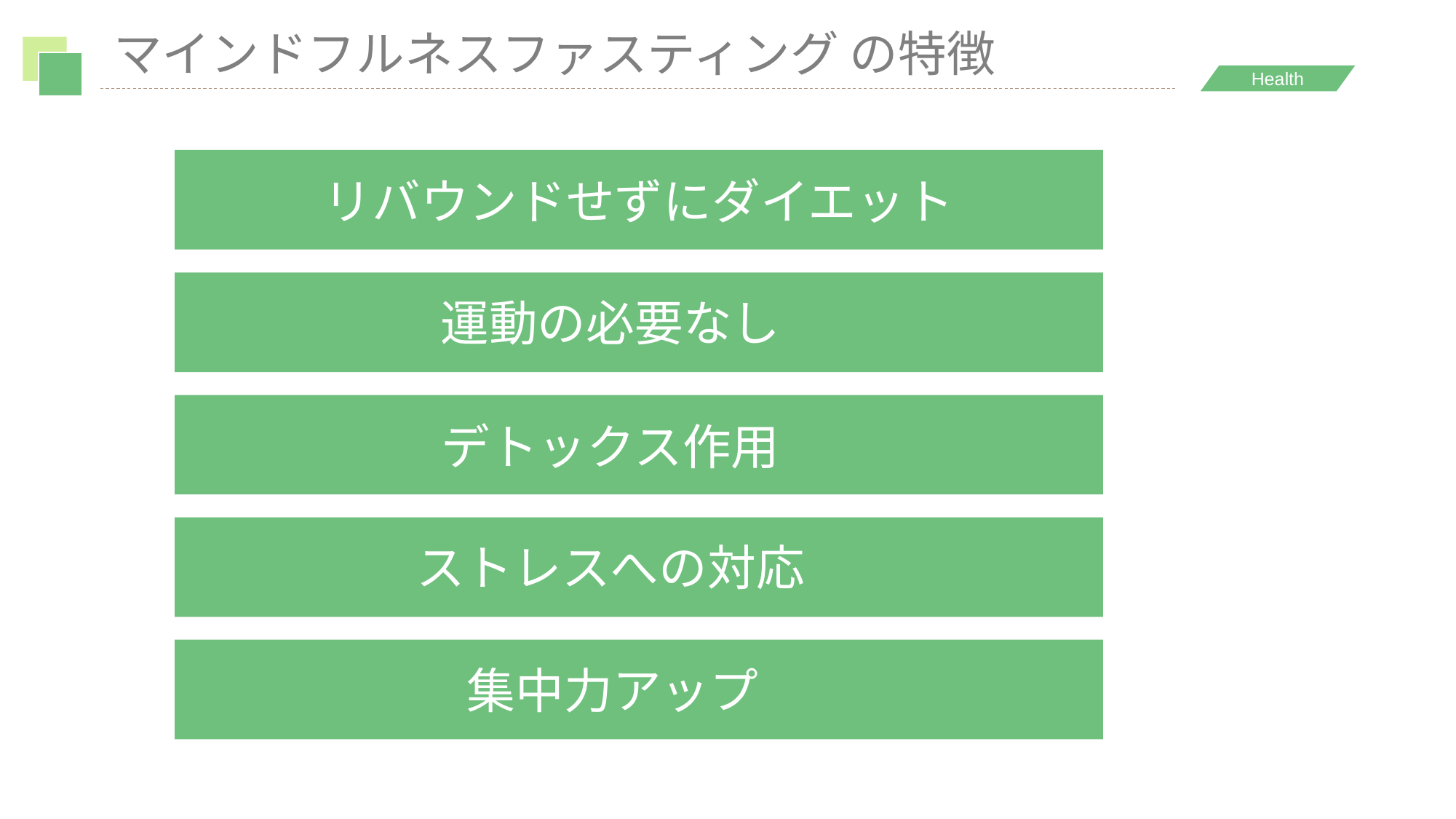

マインドフルネスファスティング の特徴

リバウンドせずにダイエット

運動の必要なし

デトックス作用

ストレスへの対応

集中力アップ